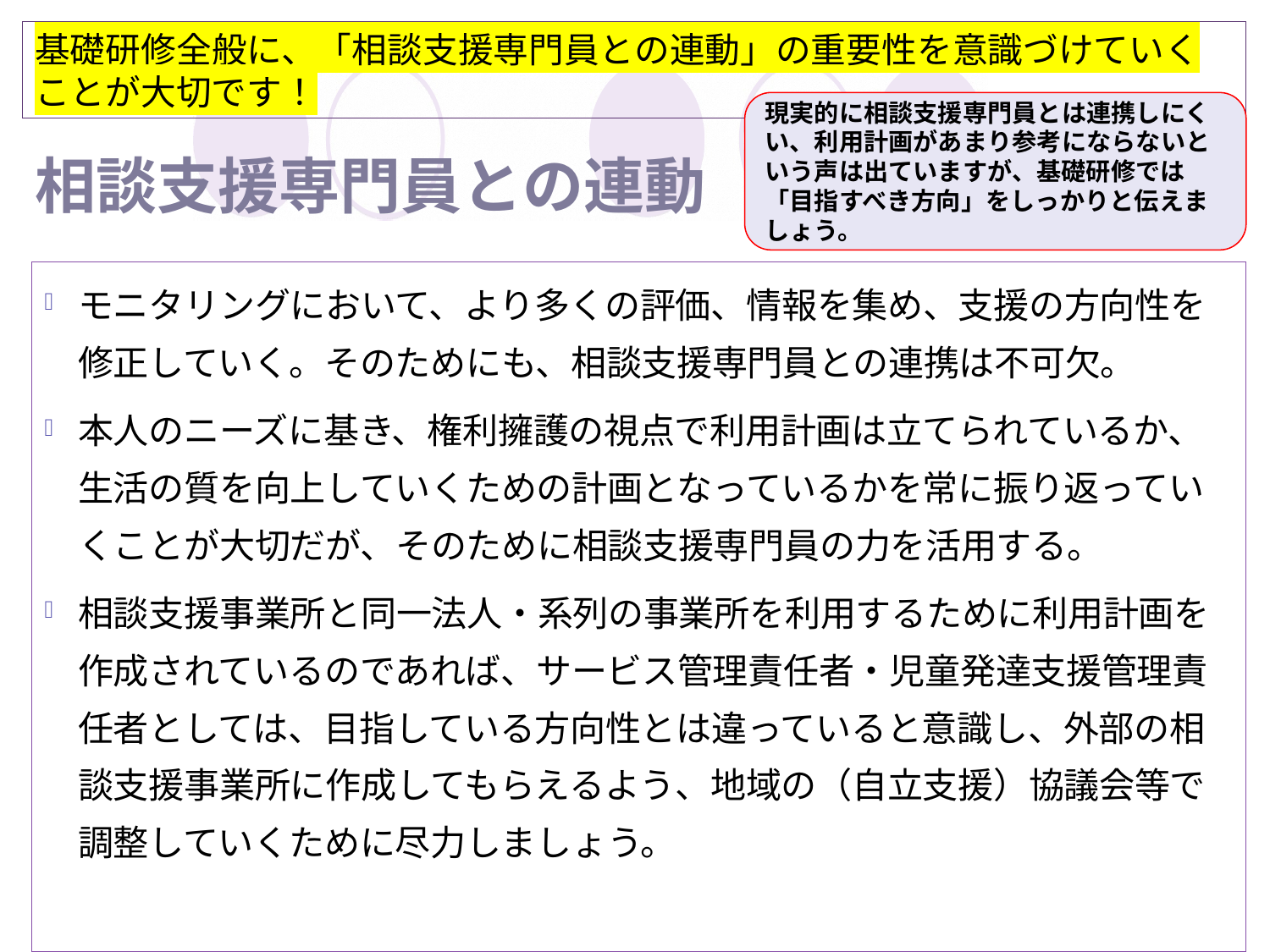

基礎研修全般に、「相談支援専門員との連動」の重要性を意識づけていくことが大切です！
現実的に相談支援専門員とは連携しにくい、利用計画があまり参考にならないという声は出ていますが、基礎研修では「目指すべき方向」をしっかりと伝えましょう。
# 相談支援専門員との連動
モニタリングにおいて、より多くの評価、情報を集め、支援の方向性を修正していく。そのためにも、相談支援専門員との連携は不可欠。
本人のニーズに基き、権利擁護の視点で利用計画は立てられているか、生活の質を向上していくための計画となっているかを常に振り返っていくことが大切だが、そのために相談支援専門員の力を活用する。
相談支援事業所と同一法人・系列の事業所を利用するために利用計画を作成されているのであれば、サービス管理責任者・児童発達支援管理責任者としては、目指している方向性とは違っていると意識し、外部の相談支援事業所に作成してもらえるよう、地域の（自立支援）協議会等で調整していくために尽力しましょう。